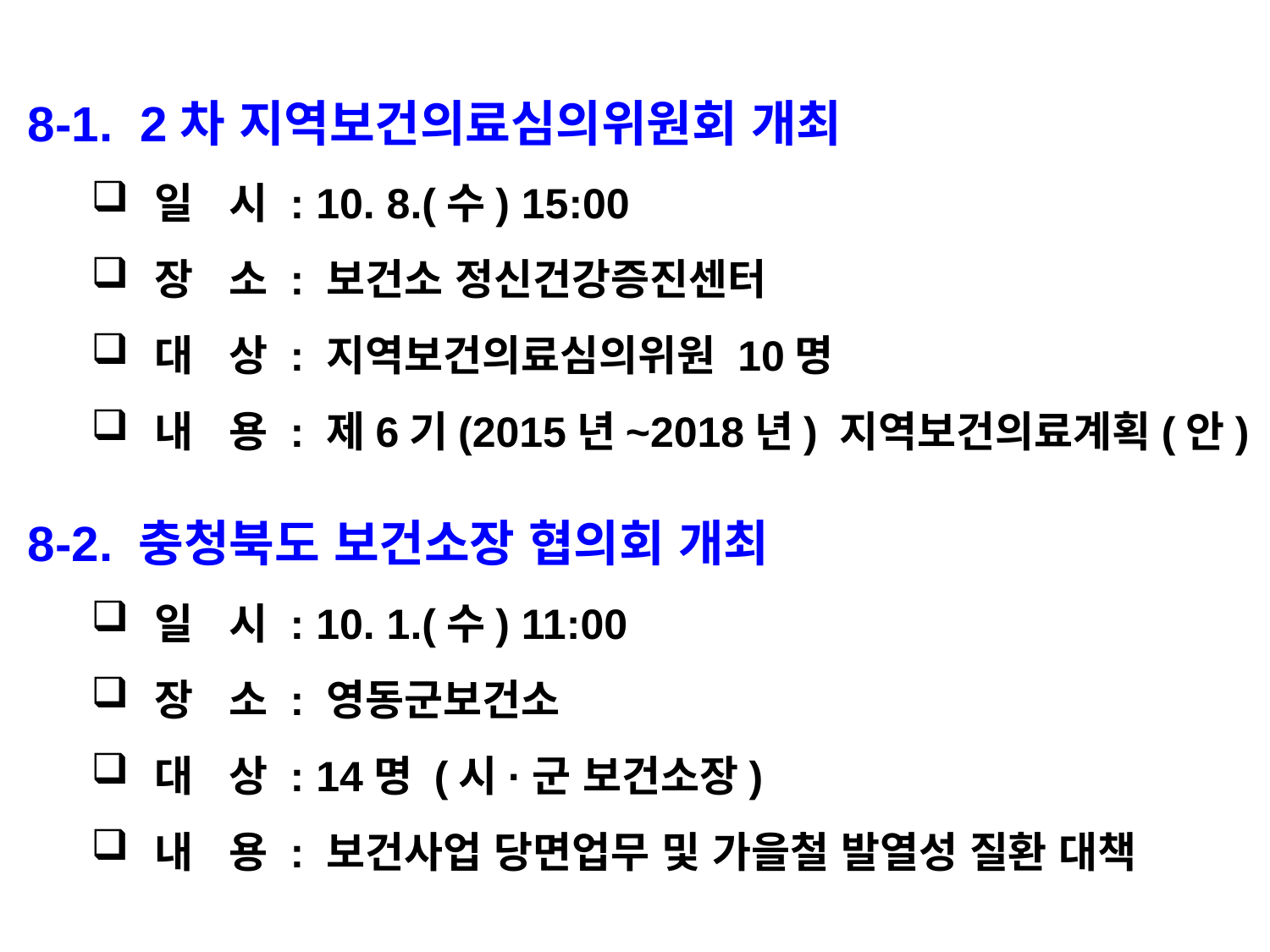

8-1.  2차 지역보건의료심의위원회 개최
일   시 : 10. 8.(수) 15:00
장   소 : 보건소 정신건강증진센터
대   상 : 지역보건의료심의위원 10명
내   용 : 제6기(2015년~2018년) 지역보건의료계획(안) 심의
8-2. 충청북도 보건소장 협의회 개최
일   시 : 10. 1.(수) 11:00
장   소 : 영동군보건소
대   상 : 14명 (시·군 보건소장)
내   용 : 보건사업 당면업무 및 가을철 발열성 질환 대책